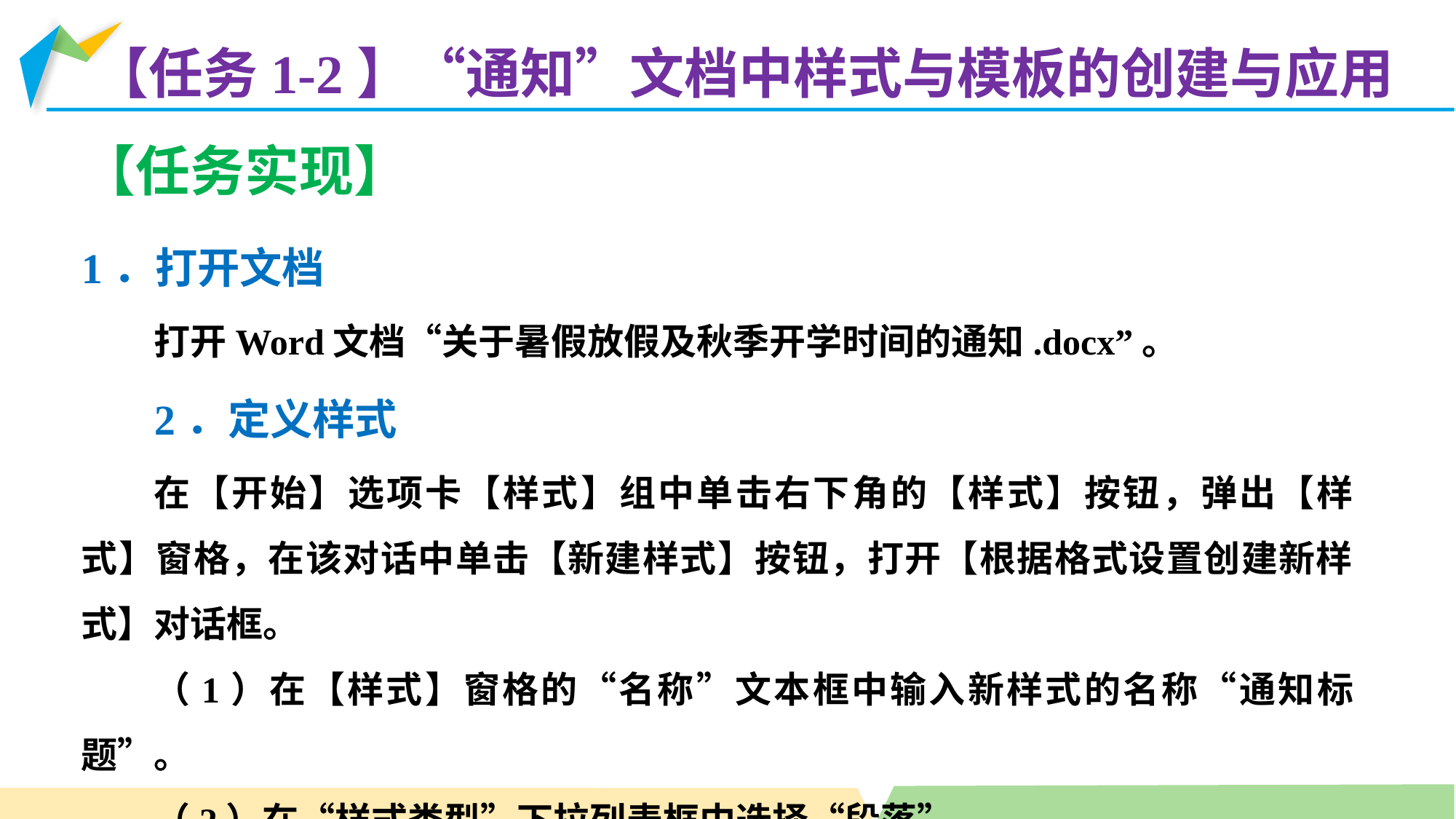

【任务1-2】“通知”文档中样式与模板的创建与应用
【任务实现】
1．打开文档
打开Word文档“关于暑假放假及秋季开学时间的通知.docx”。
2．定义样式
在【开始】选项卡【样式】组中单击右下角的【样式】按钮，弹出【样式】窗格，在该对话中单击【新建样式】按钮，打开【根据格式设置创建新样式】对话框。
（1）在【样式】窗格的“名称”文本框中输入新样式的名称“通知标题”。
（2）在“样式类型”下拉列表框中选择“段落”。